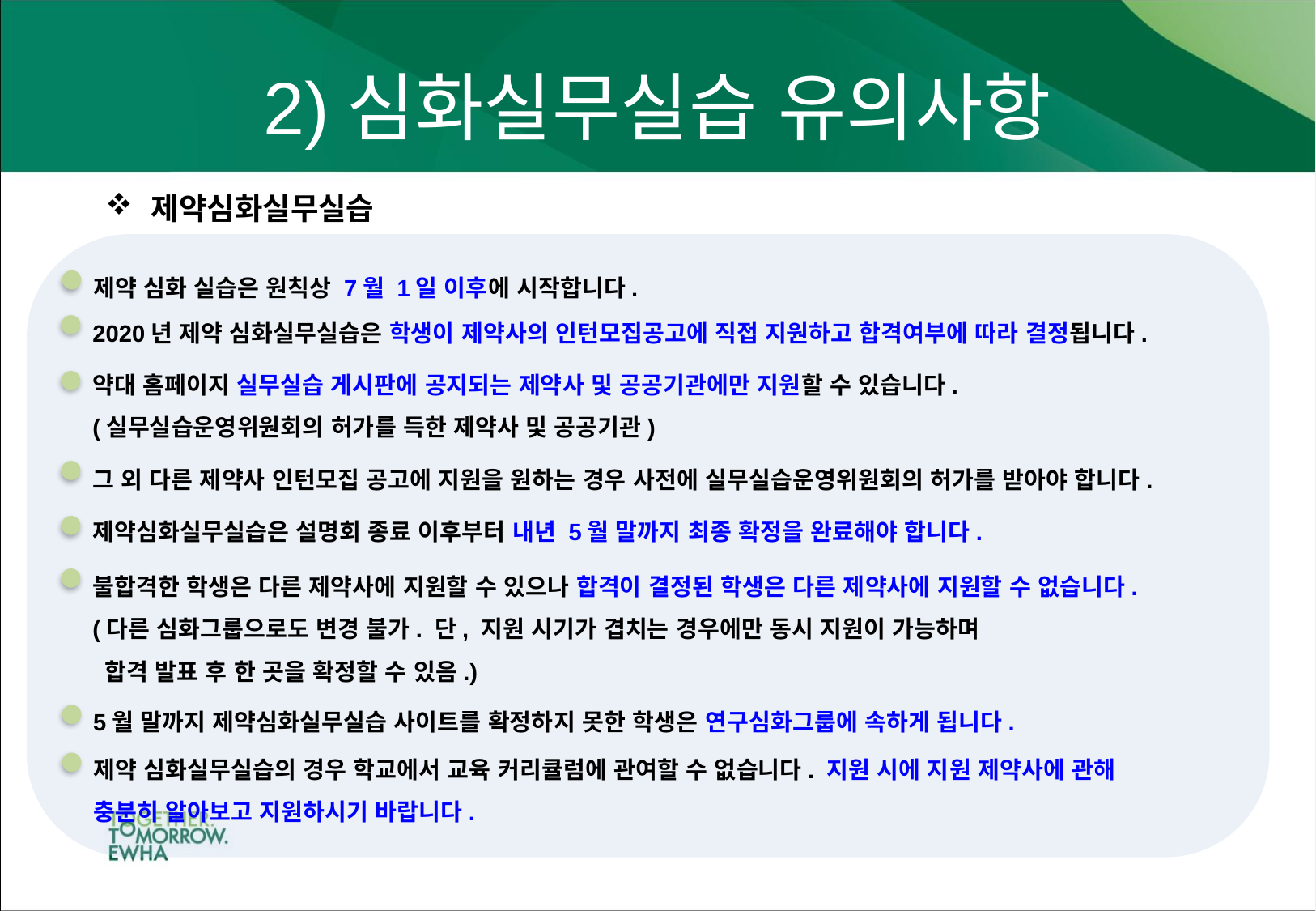

# 2)심화실무실습 유의사항
제약심화실무실습

제약 심화 실습은 원칙상 7월 1일 이후에 시작합니다.

2020년 제약 심화실무실습은 학생이 제약사의 인턴모집공고에 직접 지원하고 합격여부에 따라 결정됩니다.

약대 홈페이지 실무실습 게시판에 공지되는 제약사 및 공공기관에만 지원할 수 있습니다.
(실무실습운영위원회의 허가를 득한 제약사 및 공공기관)

그 외 다른 제약사 인턴모집 공고에 지원을 원하는 경우 사전에 실무실습운영위원회의 허가를 받아야 합니다.

제약심화실무실습은 설명회 종료 이후부터 내년 5월 말까지 최종 확정을 완료해야 합니다.

불합격한 학생은 다른 제약사에 지원할 수 있으나 합격이 결정된 학생은 다른 제약사에 지원할 수 없습니다.
(다른 심화그룹으로도 변경 불가. 단, 지원 시기가 겹치는 경우에만 동시 지원이 가능하며
 합격 발표 후 한 곳을 확정할 수 있음.)

5월 말까지 제약심화실무실습 사이트를 확정하지 못한 학생은 연구심화그룹에 속하게 됩니다.

제약 심화실무실습의 경우 학교에서 교육 커리큘럼에 관여할 수 없습니다. 지원 시에 지원 제약사에 관해
충분히 알아보고 지원하시기 바랍니다.